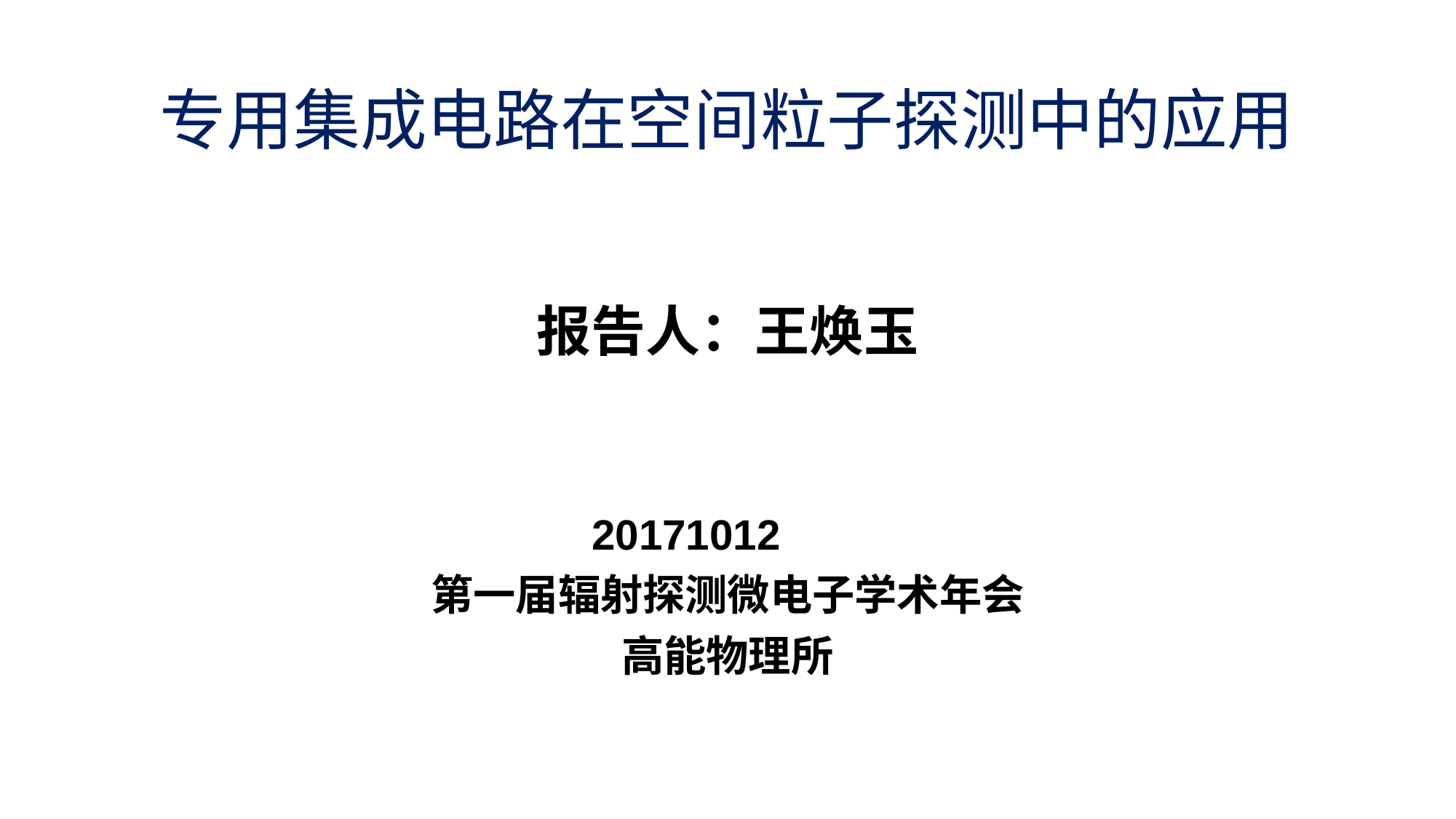

# 专用集成电路在空间粒子探测中的应用

报告人：王焕玉

20171012
第一届辐射探测微电子学术年会
高能物理所